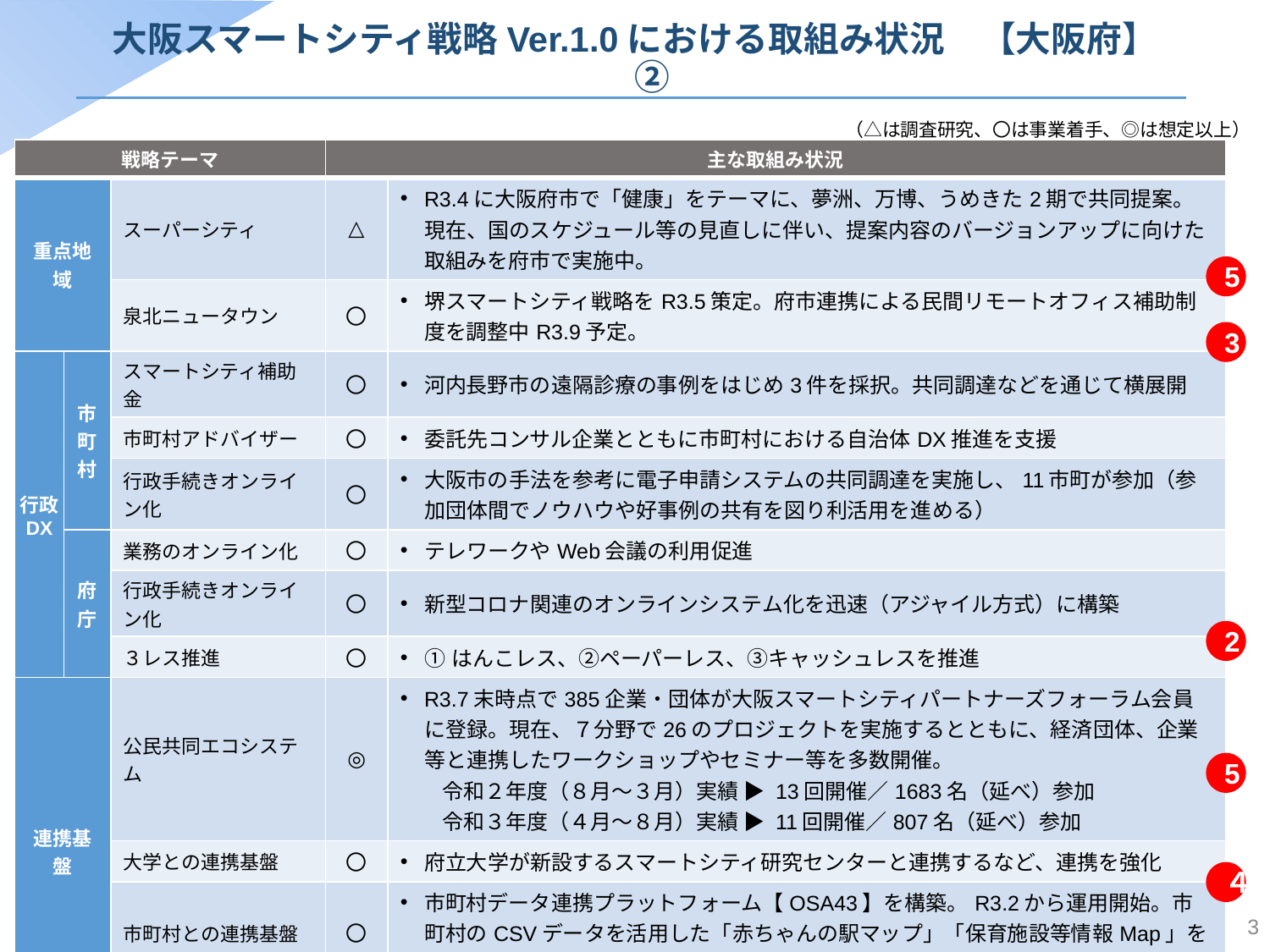

# 大阪スマートシティ戦略Ver.1.0における取組み状況　【大阪府】　②
（△は調査研究、〇は事業着手、◎は想定以上）
| 戦略テーマ |  |  | 主な取組み状況 |  |
| --- | --- | --- | --- | --- |
| 重点地域 |  | スーパーシティ | △ | R3.4に大阪府市で「健康」をテーマに、夢洲、万博、うめきた2期で共同提案。現在、国のスケジュール等の見直しに伴い、提案内容のバージョンアップに向けた取組みを府市で実施中。 |
|  |  | 泉北ニュータウン | 〇 | 堺スマートシティ戦略をR3.5策定。府市連携による民間リモートオフィス補助制度を調整中R3.9予定。 |
| 行政DX | 市町村 | スマートシティ補助金 | 〇 | 河内長野市の遠隔診療の事例をはじめ3件を採択。共同調達などを通じて横展開 |
|  |  | 市町村アドバイザー | 〇 | 委託先コンサル企業とともに市町村における自治体DX推進を支援 |
|  |  | 行政手続きオンライン化 | 〇 | 大阪市の手法を参考に電子申請システムの共同調達を実施し、11市町が参加（参加団体間でノウハウや好事例の共有を図り利活用を進める） |
|  | 府庁 | 業務のオンライン化 | 〇 | テレワークやWeb会議の利用促進 |
|  |  | 行政手続きオンライン化 | 〇 | 新型コロナ関連のオンラインシステム化を迅速（アジャイル方式）に構築 |
|  |  | ３レス推進 | 〇 | ①はんこレス、②ペーパーレス、③キャッシュレスを推進 |
| 連携基盤 |  | 公民共同エコシステム | ◎ | R3.7末時点で385企業・団体が大阪スマートシティパートナーズフォーラム会員に登録。現在、７分野で26のプロジェクトを実施するとともに、経済団体、企業等と連携したワークショップやセミナー等を多数開催。 　　令和２年度（８月～３月）実績 ▶ 13回開催／1683名（延べ）参加 　　令和３年度（４月～８月）実績 ▶ 11回開催／807名（延べ）参加 |
|  |  | 大学との連携基盤 | 〇 | 府立大学が新設するスマートシティ研究センターと連携するなど、連携を強化 |
|  |  | 市町村との連携基盤 | 〇 | 市町村データ連携プラットフォーム【OSA43】を構築。R3.2から運用開始。市町村のCSVデータを活用した「赤ちゃんの駅マップ」「保育施設等情報Map」を公開。 |
|  |  | データ連携基盤 | △ | 大阪広域都市OS 【ORDEN】 構想・検討事業 |
| デジタル改革 |  | 大阪版デジタル庁 | 〇 | 「システム標準化」や「調達一元化」などによるデジタル改革を推進。専門人材の確保やベンダーロックイン等のデジタル課題の解決をめざす。 |
5
3
2
5
４
3